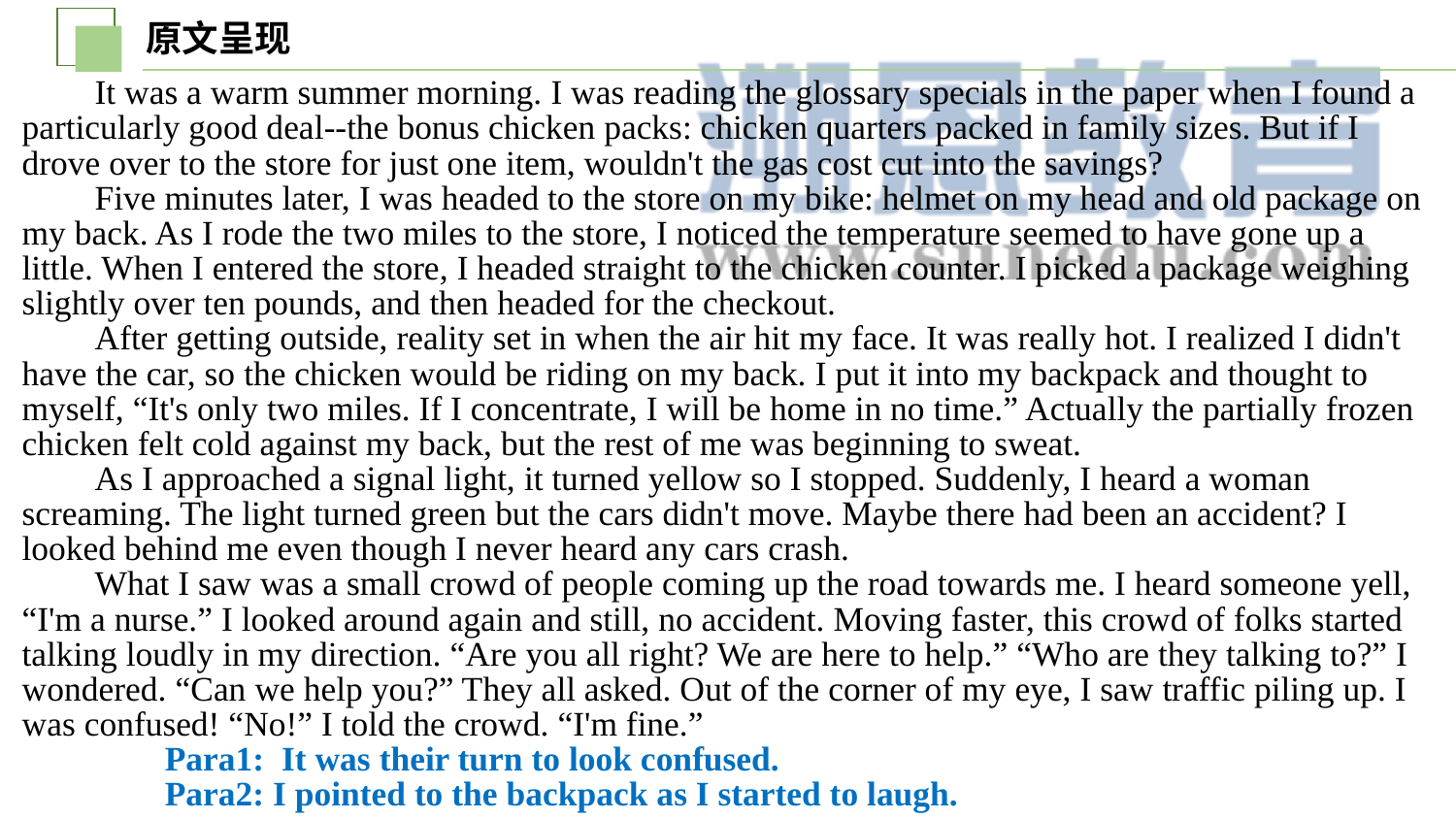

原文呈现

It was a warm summer morning. I was reading the glossary specials in the paper when I found a particularly good deal--the bonus chicken packs: chicken quarters packed in family sizes. But if I drove over to the store for just one item, wouldn't the gas cost cut into the savings?
Five minutes later, I was headed to the store on my bike: helmet on my head and old package on my back. As I rode the two miles to the store, I noticed the temperature seemed to have gone up a little. When I entered the store, I headed straight to the chicken counter. I picked a package weighing slightly over ten pounds, and then headed for the checkout.
After getting outside, reality set in when the air hit my face. It was really hot. I realized I didn't have the car, so the chicken would be riding on my back. I put it into my backpack and thought to myself, “It's only two miles. If I concentrate, I will be home in no time.” Actually the partially frozen chicken felt cold against my back, but the rest of me was beginning to sweat.
As I approached a signal light, it turned yellow so I stopped. Suddenly, I heard a woman screaming. The light turned green but the cars didn't move. Maybe there had been an accident? I looked behind me even though I never heard any cars crash.
What I saw was a small crowd of people coming up the road towards me. I heard someone yell, “I'm a nurse.” I looked around again and still, no accident. Moving faster, this crowd of folks started talking loudly in my direction. “Are you all right? We are here to help.” “Who are they talking to?” I wondered. “Can we help you?” They all asked. Out of the corner of my eye, I saw traffic piling up. I was confused! “No!” I told the crowd. “I'm fine.”
        Para1:  It was their turn to look confused.
        Para2: I pointed to the backpack as I started to laugh.